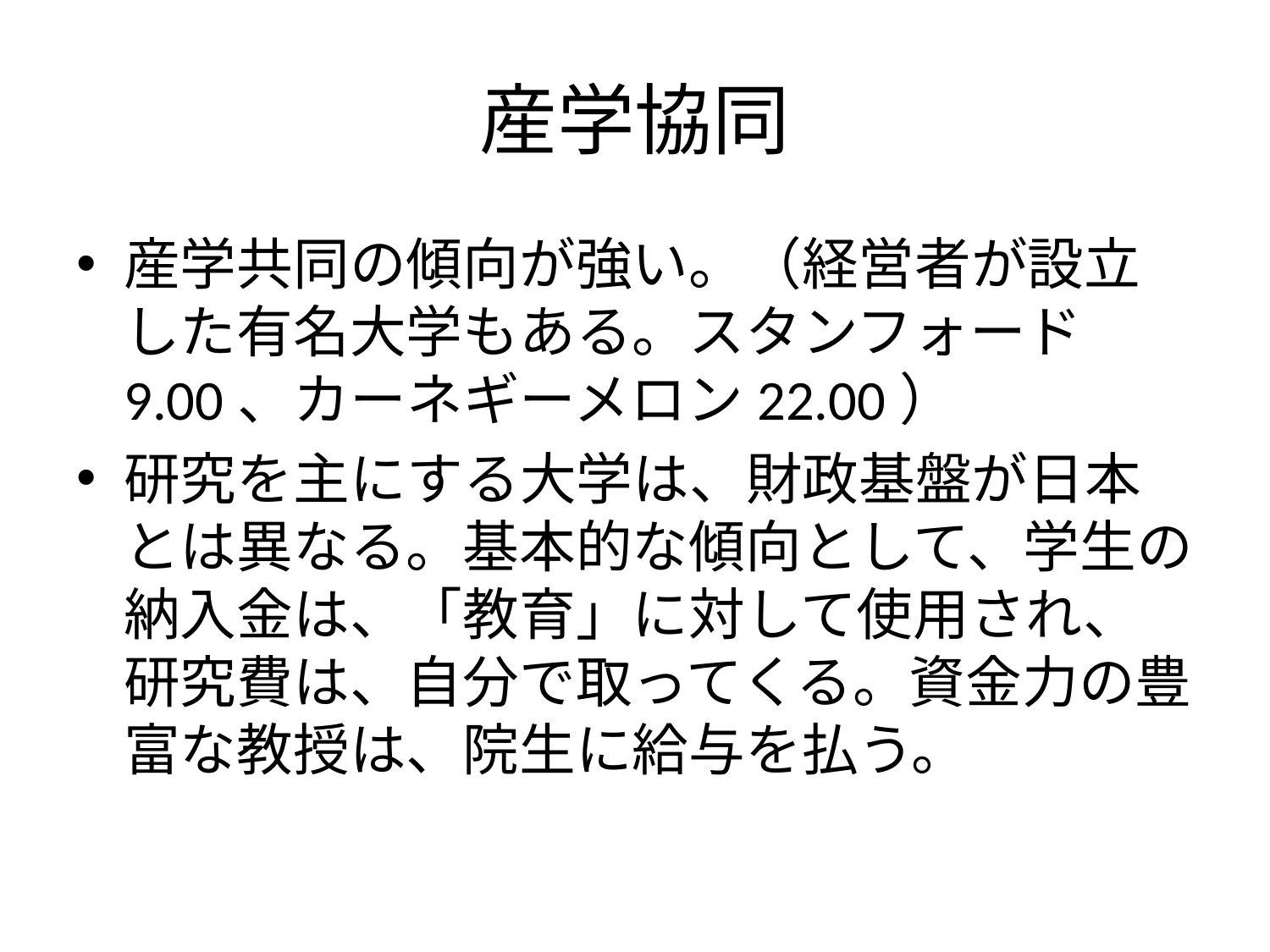

# 産学協同
産学共同の傾向が強い。（経営者が設立した有名大学もある。スタンフォード9.00、カーネギーメロン22.00）
研究を主にする大学は、財政基盤が日本とは異なる。基本的な傾向として、学生の納入金は、「教育」に対して使用され、研究費は、自分で取ってくる。資金力の豊富な教授は、院生に給与を払う。